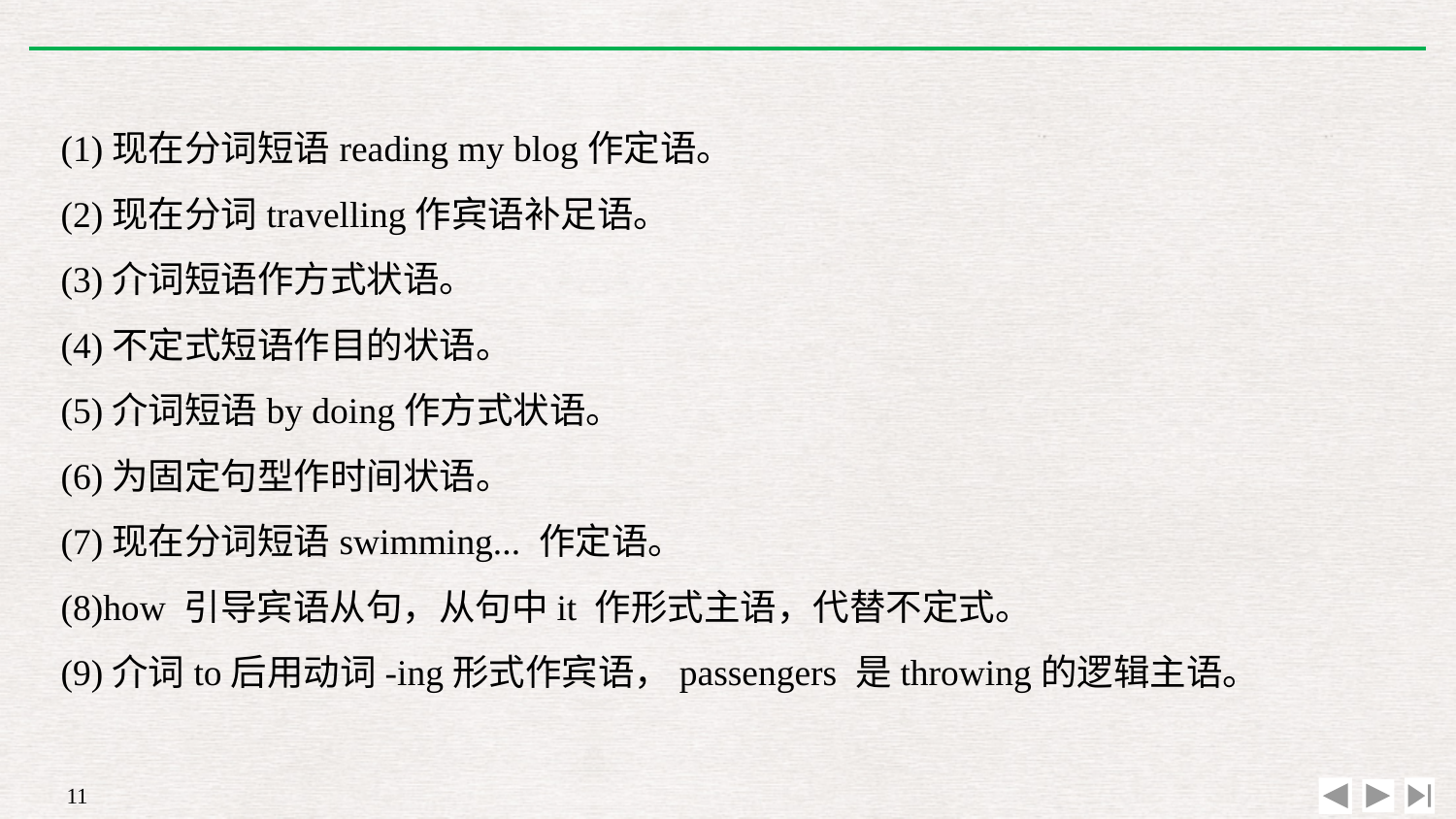

(1)现在分词短语reading my blog作定语。
(2)现在分词travelling作宾语补足语。
(3)介词短语作方式状语。
(4)不定式短语作目的状语。
(5)介词短语by doing作方式状语。
(6)为固定句型作时间状语。
(7)现在分词短语swimming... 作定语。
(8)how 引导宾语从句，从句中it 作形式主语，代替不定式。
(9)介词to后用动词-ing形式作宾语，passengers 是throwing的逻辑主语。